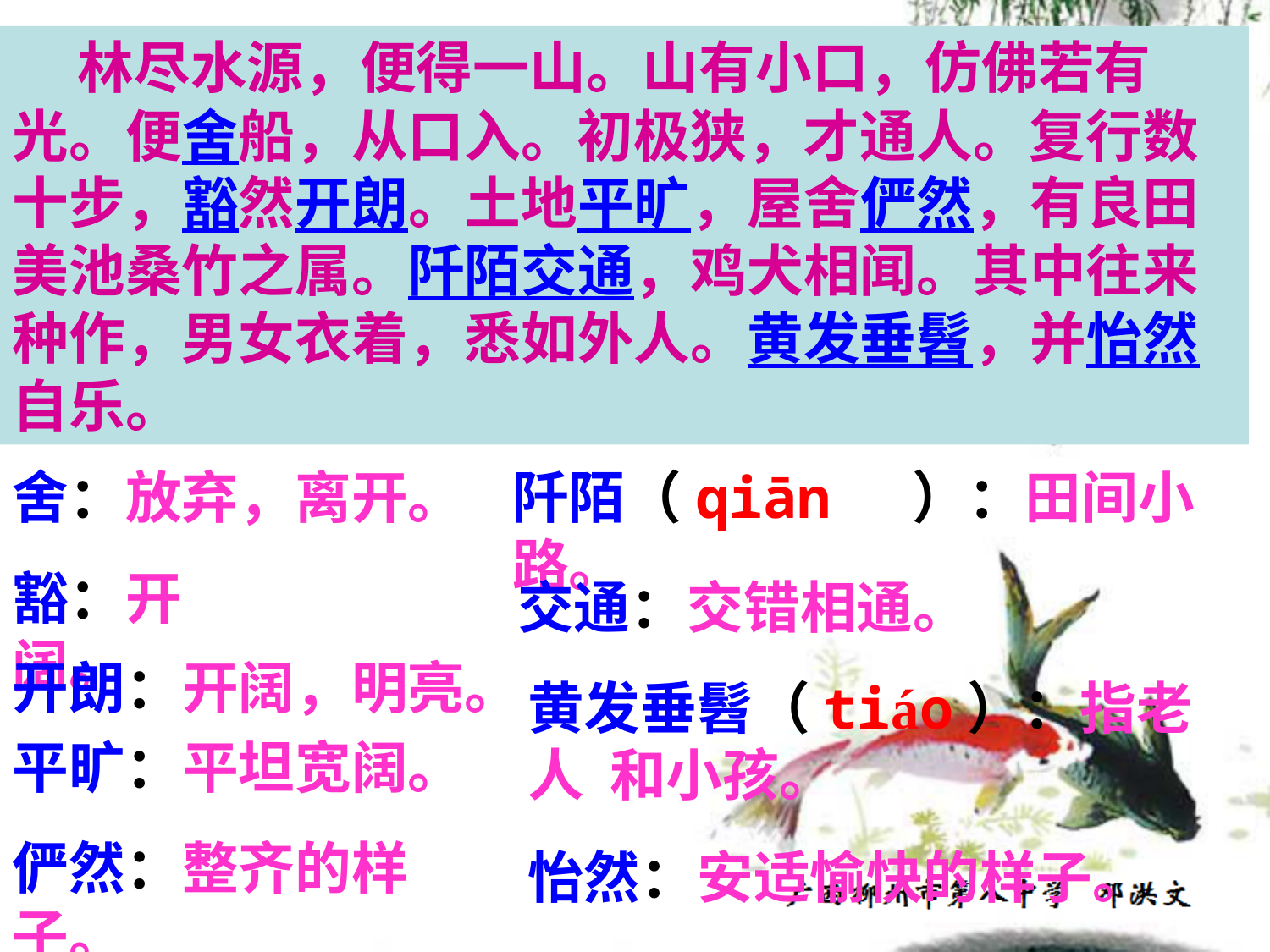

林尽水源，便得一山。山有小口，仿佛若有光。便舍船，从口入。初极狭，才通人。复行数十步，豁然开朗。土地平旷，屋舍俨然，有良田美池桑竹之属。阡陌交通，鸡犬相闻。其中往来种作，男女衣着，悉如外人。黄发垂髫，并怡然自乐。
舍：放弃，离开。
阡陌（qiān  ）：田间小路。
豁：开阔。
交通：交错相通。
开朗：开阔，明亮。
黄发垂髫（tiáo）：指老人  和小孩。
平旷：平坦宽阔。
俨然：整齐的样子。
怡然：安适愉快的样子。